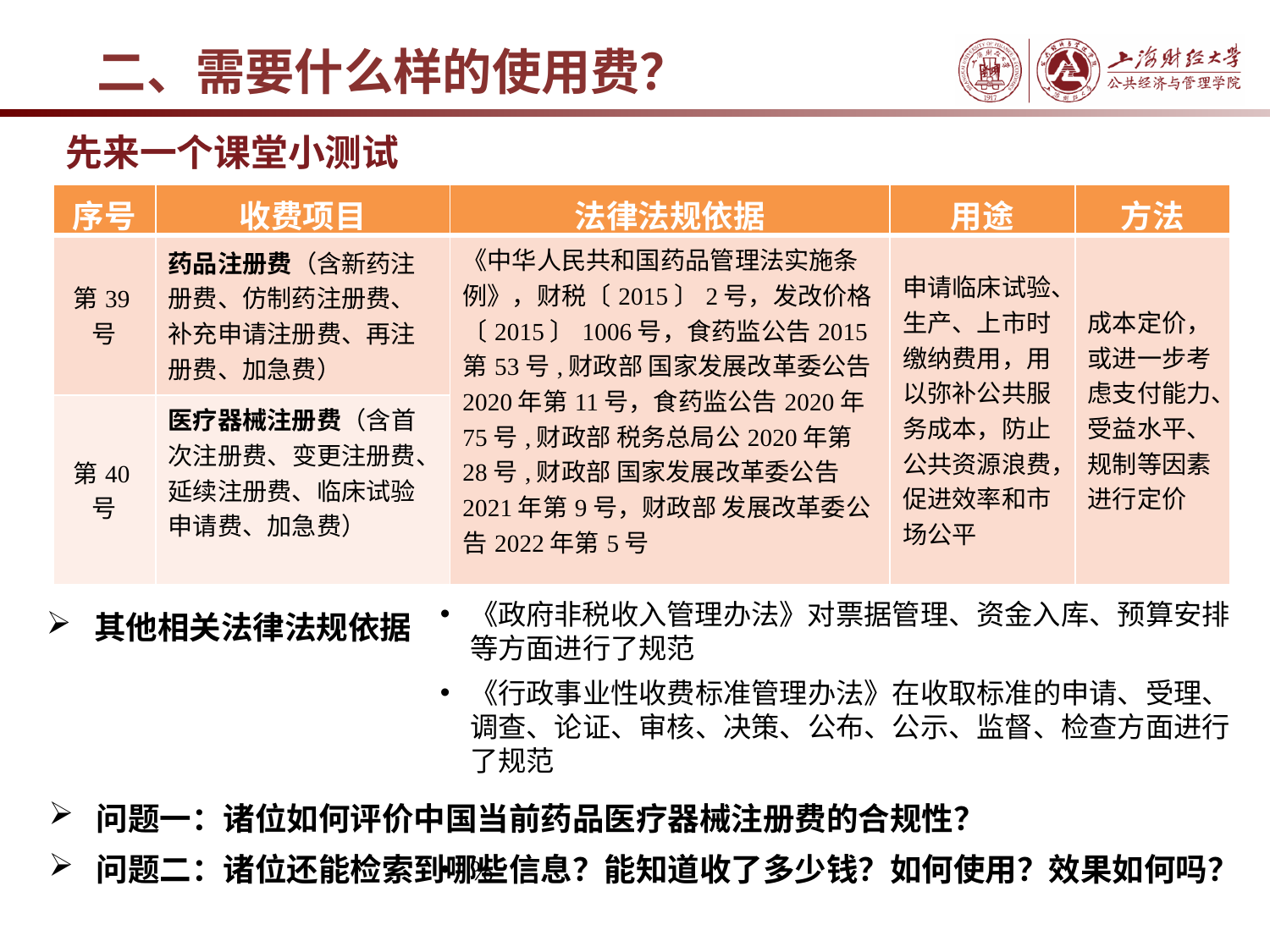

二、需要什么样的使用费？

先来一个课堂小测试

| 序号 | 收费项目 | 法律法规依据 | 用途 | 方法 |
| --- | --- | --- | --- | --- |
| 第39号 | 药品注册费（含新药注册费、仿制药注册费、补充申请注册费、再注册费、加急费） | 《中华人民共和国药品管理法实施条例》，财税〔2015〕2号，发改价格〔2015〕1006号，食药监公告2015第53号,财政部 国家发展改革委公告2020年第11号，食药监公告2020年75号,财政部 税务总局公2020年第28号,财政部 国家发展改革委公告2021年第9号，财政部 发展改革委公告2022年第5号 | 申请临床试验、生产、上市时缴纳费用，用以弥补公共服务成本，防止公共资源浪费，促进效率和市场公平 | 成本定价，或进一步考虑支付能力、受益水平、规制等因素进行定价 |
| 第40号 | 医疗器械注册费（含首次注册费、变更注册费、延续注册费、临床试验申请费、加急费） |  |  |  |
其他相关法律法规依据
《政府非税收入管理办法》对票据管理、资金入库、预算安排等方面进行了规范
《行政事业性收费标准管理办法》在收取标准的申请、受理、调查、论证、审核、决策、公布、公示、监督、检查方面进行了规范

%

问题一：诸位如何评价中国当前药品医疗器械注册费的合规性？
问题二：诸位还能检索到哪些信息？能知道收了多少钱？如何使用？效果如何吗？
7